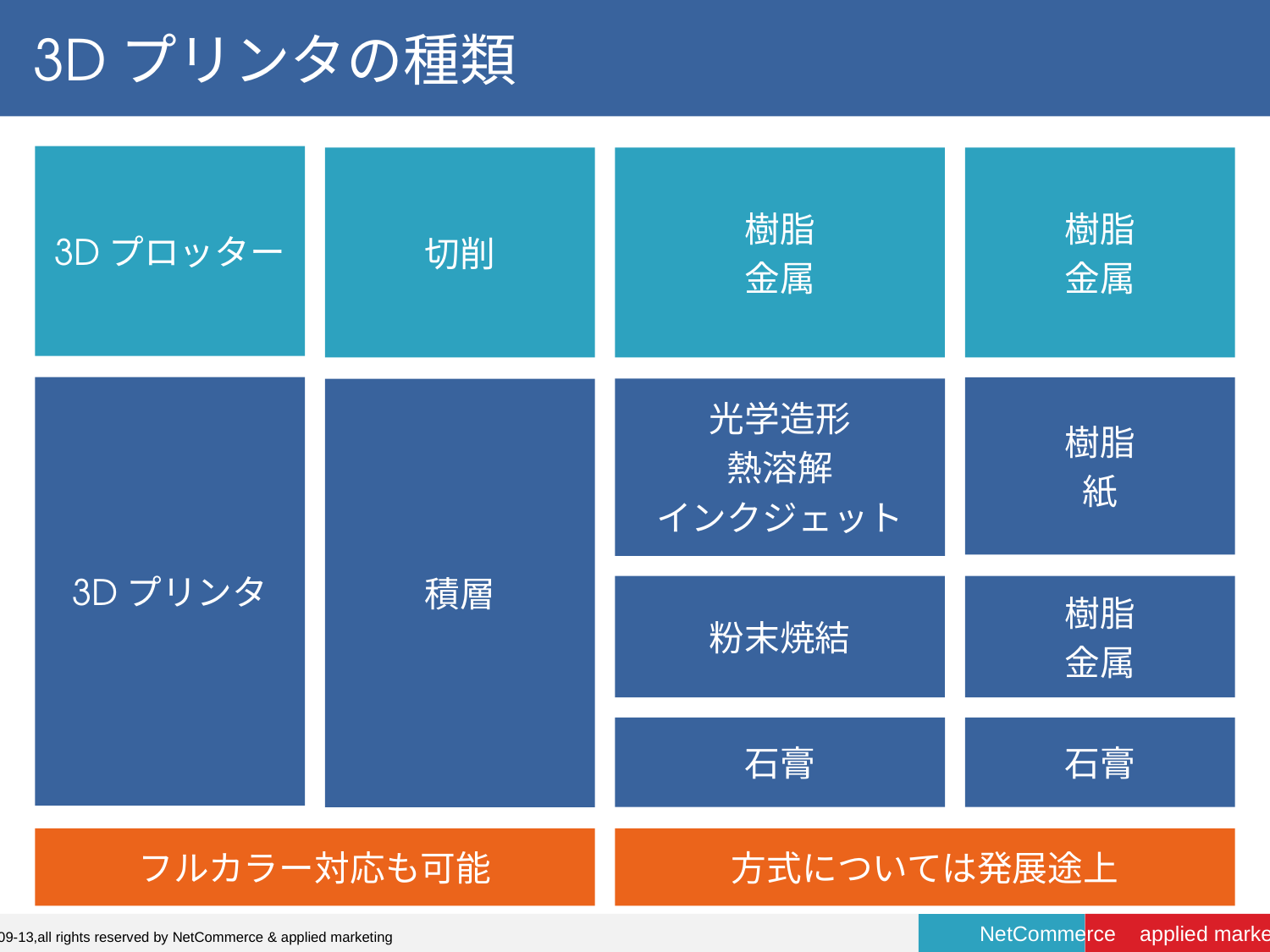

# 3Dプリンタの種類
3Dプロッター
切削
樹脂
金属
樹脂
金属
3Dプリンタ
樹脂
紙
光学造形
熱溶解
インクジェット
積層
樹脂
金属
粉末焼結
石膏
石膏
フルカラー対応も可能
方式については発展途上